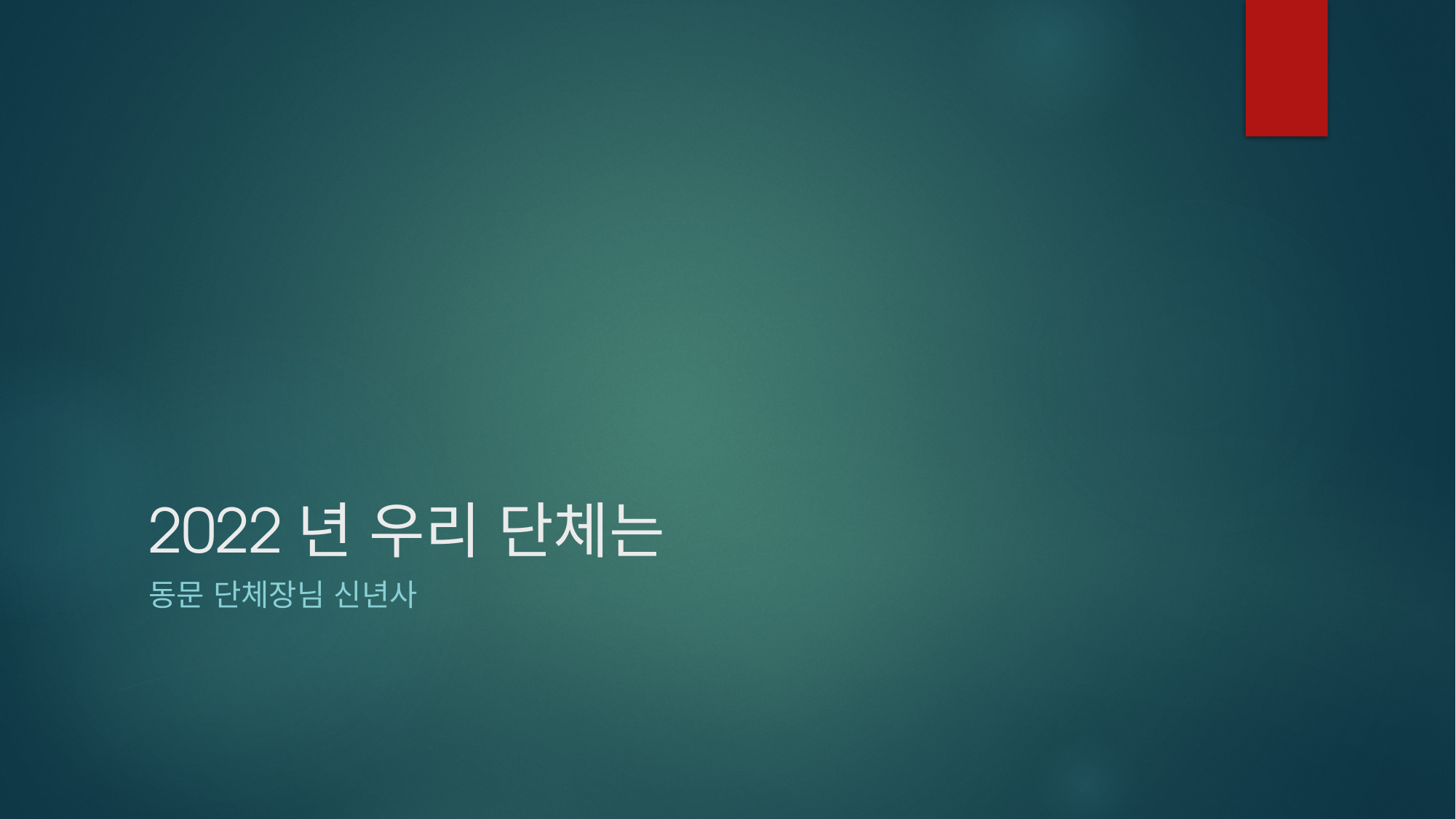

# 2022년 우리 단체는
동문 단체장님 신년사